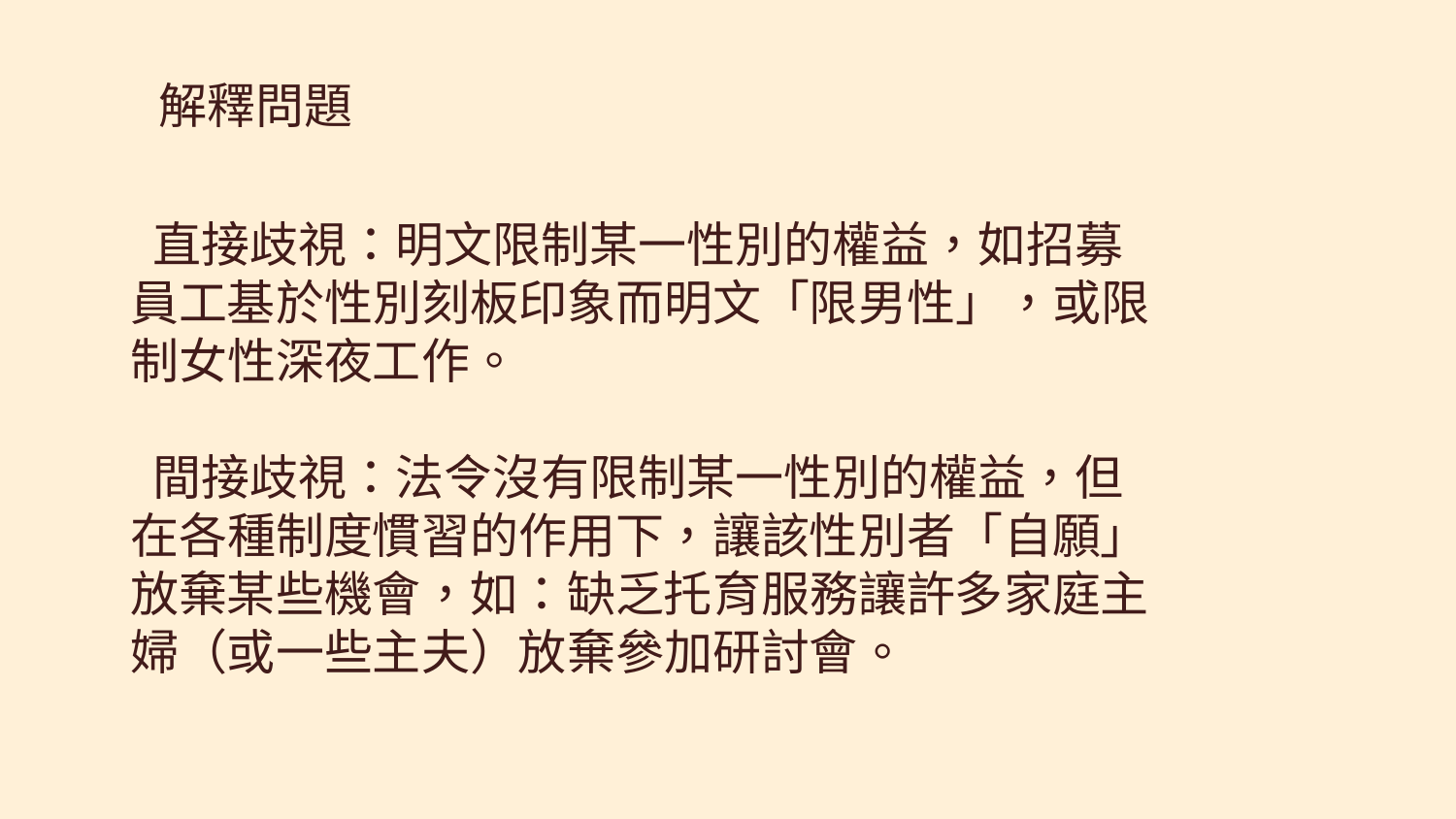

解釋問題
 直接歧視：明文限制某一性別的權益，如招募員工基於性別刻板印象而明文「限男性」，或限制女性深夜工作。

 間接歧視：法令沒有限制某一性別的權益，但在各種制度慣習的作用下，讓該性別者「自願」放棄某些機會，如：缺乏托育服務讓許多家庭主婦（或一些主夫）放棄參加研討會。